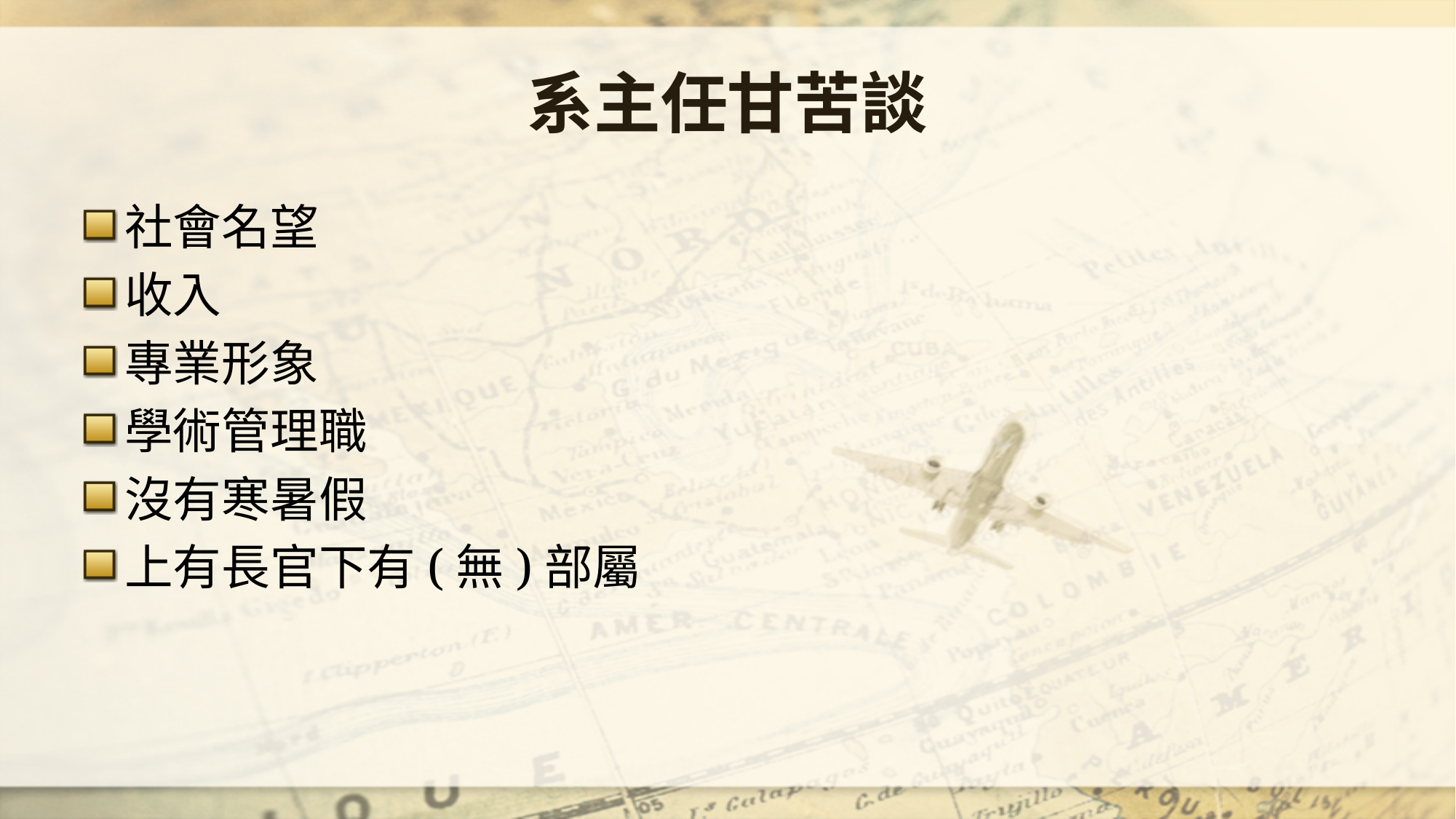

# 系主任甘苦談
社會名望
收入
專業形象
學術管理職
沒有寒暑假
上有長官下有(無)部屬